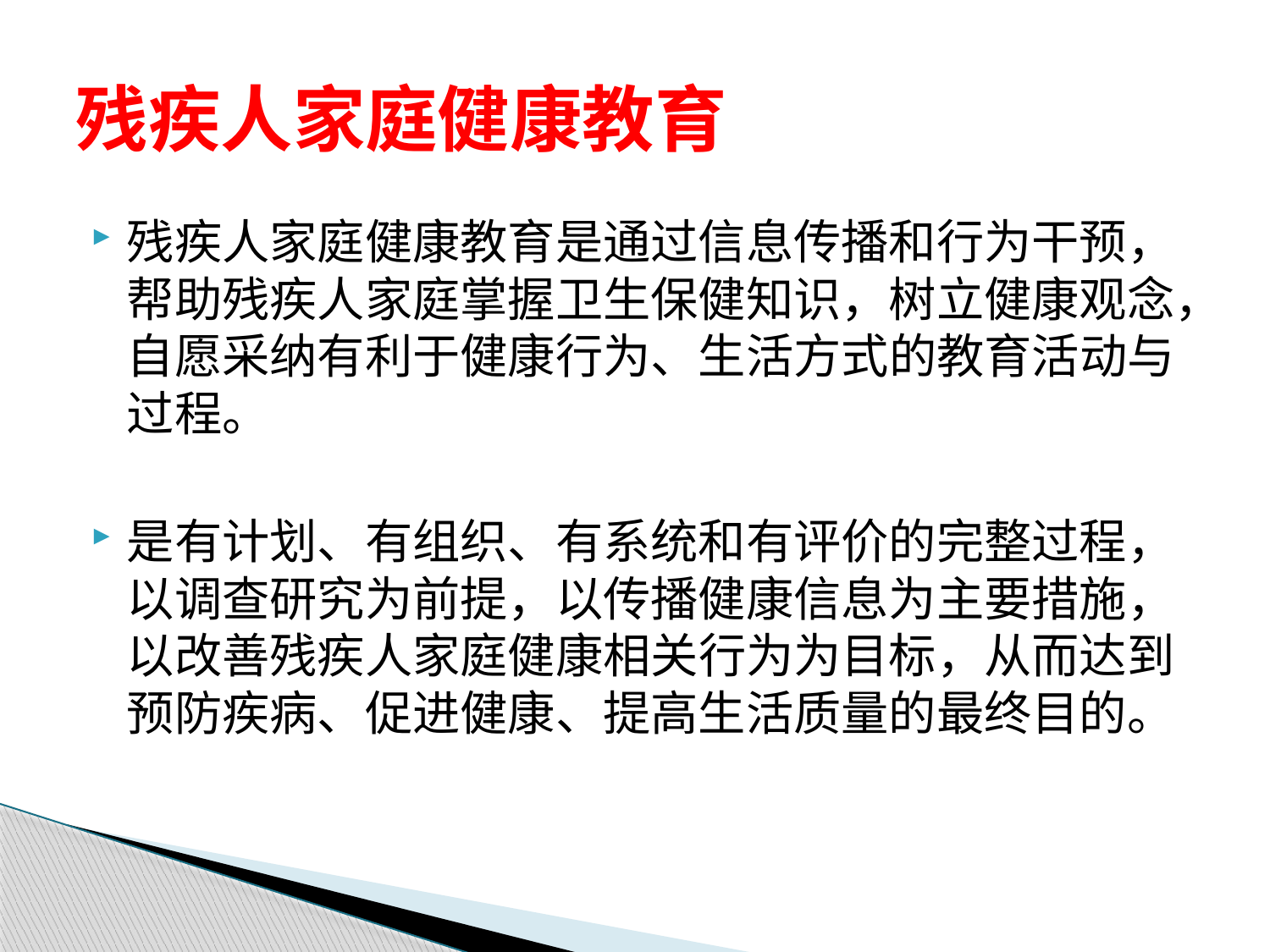

# 残疾人家庭健康教育
残疾人家庭健康教育是通过信息传播和行为干预，帮助残疾人家庭掌握卫生保健知识，树立健康观念，自愿采纳有利于健康行为、生活方式的教育活动与过程。

是有计划、有组织、有系统和有评价的完整过程，以调查研究为前提，以传播健康信息为主要措施，以改善残疾人家庭健康相关行为为目标，从而达到预防疾病、促进健康、提高生活质量的最终目的。